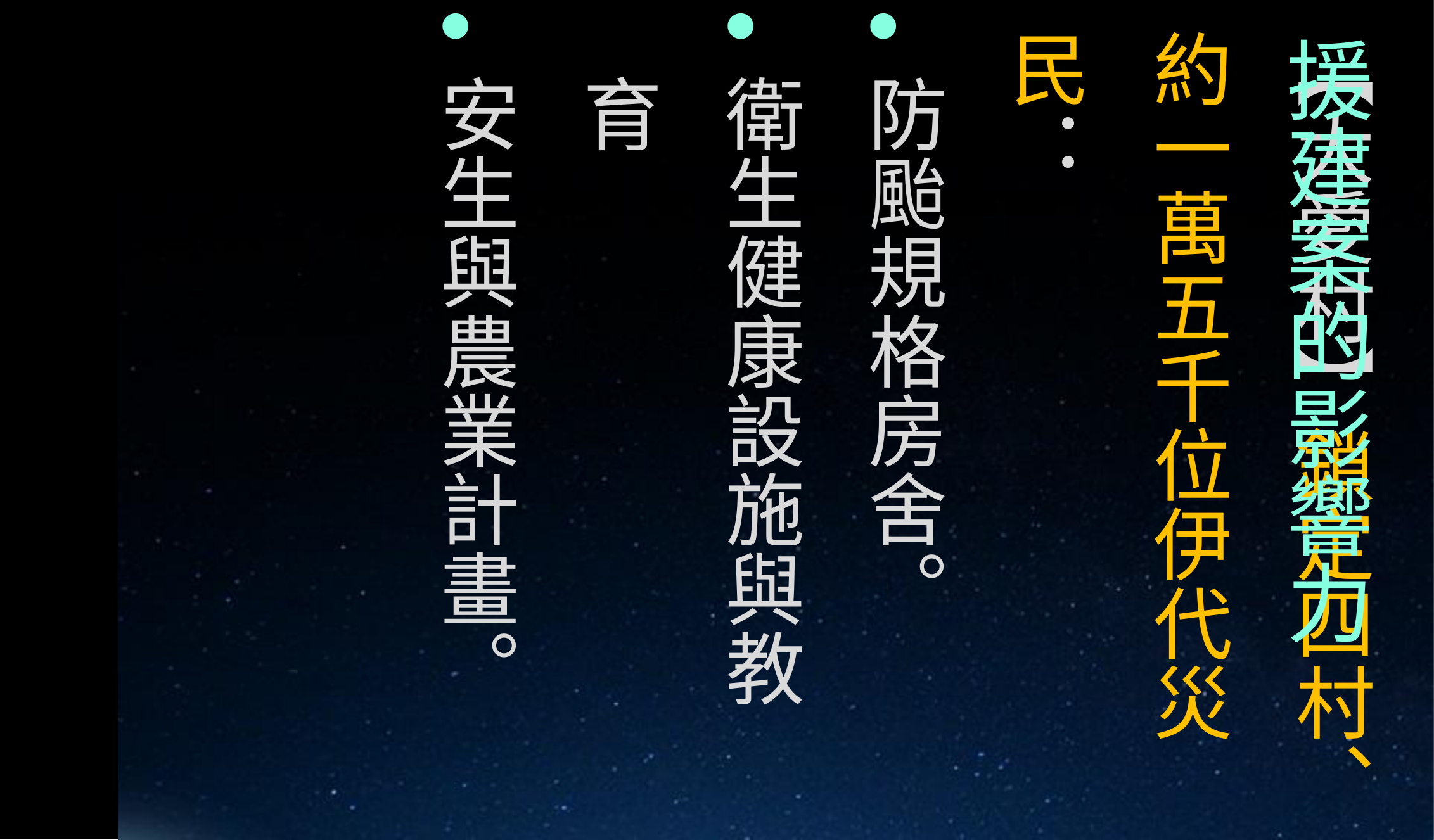

【大愛村】鎖定四村、約一萬五千位伊代災民：
防颱規格房舍。
衛生健康設施與教育
安生與農業計畫。
# 援建案的影響力